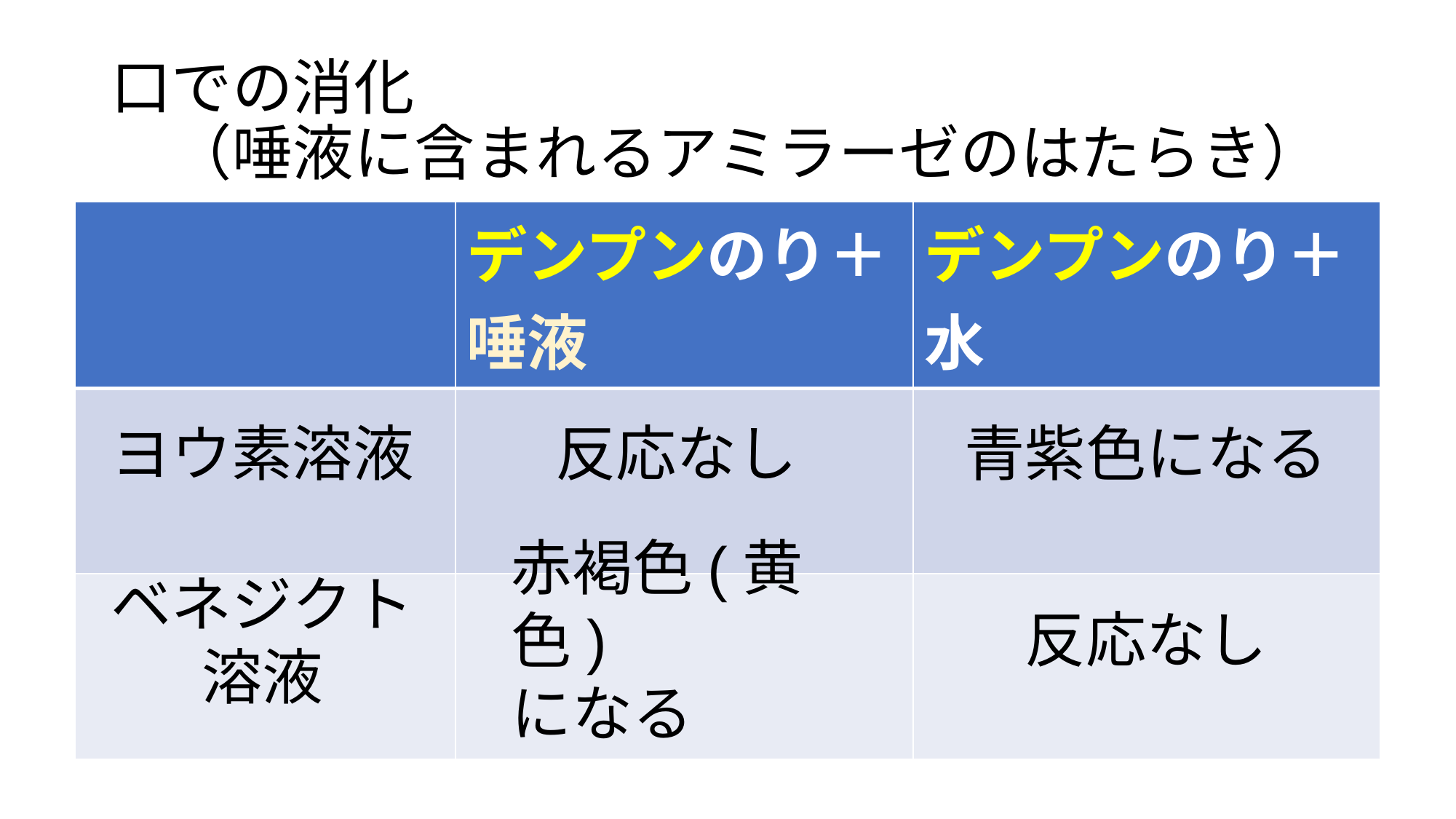

# 口での消化 　（唾液に含まれるアミラーゼのはたらき）
|  | デンプンのり＋唾液 | デンプンのり＋水 |
| --- | --- | --- |
|  |  |  |
|  |  |  |
ヨウ素溶液
反応なし
青紫色になる
赤褐色(黄色)
になる
ベネジクト溶液
反応なし